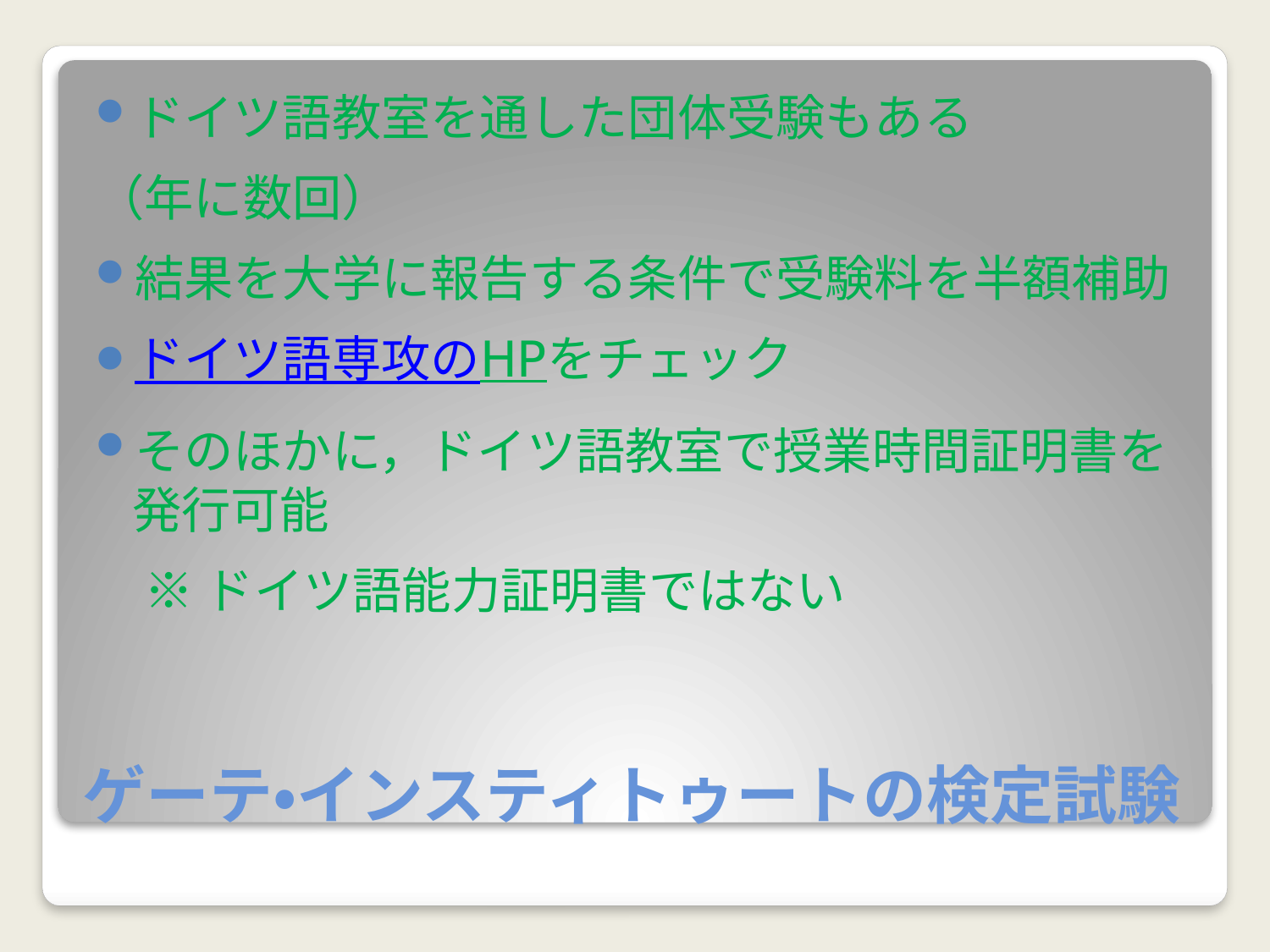

ドイツ語教室を通した団体受験もある
（年に数回）
結果を大学に報告する条件で受験料を半額補助
ドイツ語専攻のHPをチェック
そのほかに，ドイツ語教室で授業時間証明書を発行可能
　※ ドイツ語能力証明書ではない
# ゲーテ・インスティトゥートの検定試験